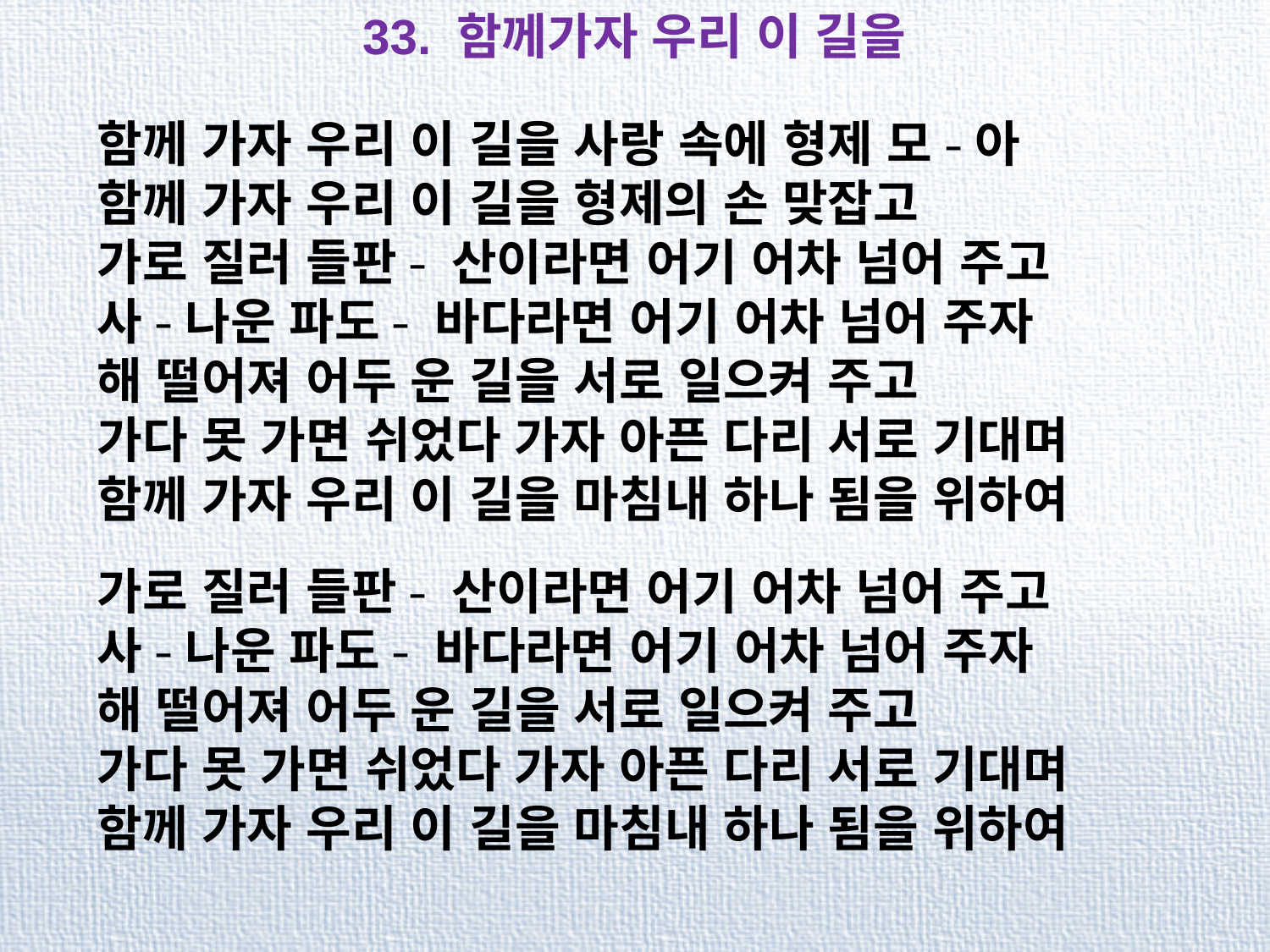

33. 함께가자 우리 이 길을
함께 가자 우리 이 길을 사랑 속에 형제 모-아
함께 가자 우리 이 길을 형제의 손 맞잡고
가로 질러 들판- 산이라면 어기 어차 넘어 주고
사-나운 파도- 바다라면 어기 어차 넘어 주자
해 떨어져 어두 운 길을 서로 일으켜 주고
가다 못 가면 쉬었다 가자 아픈 다리 서로 기대며
함께 가자 우리 이 길을 마침내 하나 됨을 위하여

가로 질러 들판- 산이라면 어기 어차 넘어 주고
사-나운 파도- 바다라면 어기 어차 넘어 주자
해 떨어져 어두 운 길을 서로 일으켜 주고
가다 못 가면 쉬었다 가자 아픈 다리 서로 기대며
함께 가자 우리 이 길을 마침내 하나 됨을 위하여